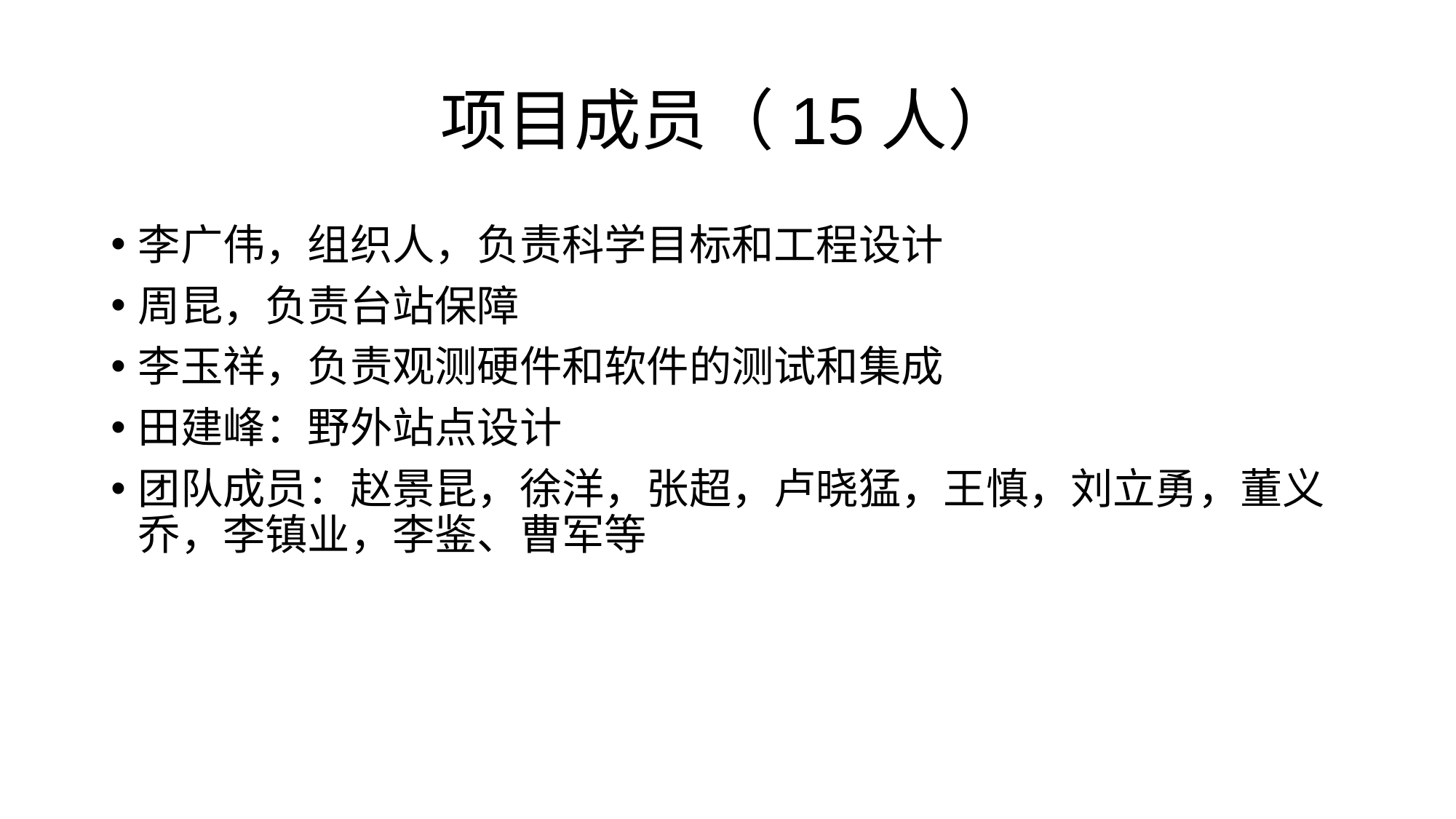

# 项目成员（15人）
李广伟，组织人，负责科学目标和工程设计
周昆，负责台站保障
李玉祥，负责观测硬件和软件的测试和集成
田建峰：野外站点设计
团队成员：赵景昆，徐洋，张超，卢晓猛，王慎，刘立勇，董义乔，李镇业，李鉴、曹军等